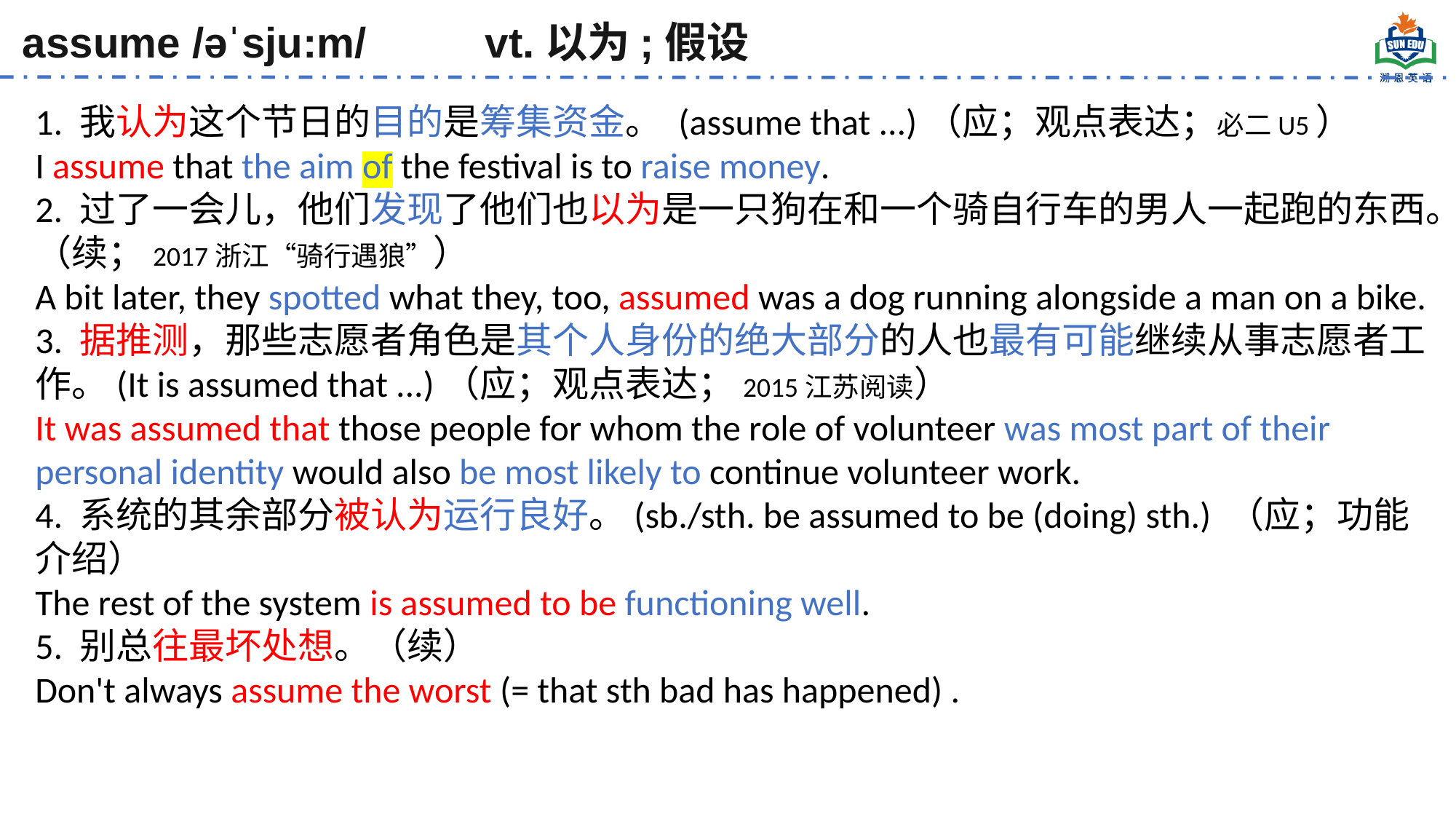

assume /əˈsju:m/          vt.以为;假设
1. 我认为这个节日的目的是筹集资金。 (assume that ...)（应；观点表达；必二U5）
I assume that the aim of the festival is to raise money.
2. 过了一会儿，他们发现了他们也以为是一只狗在和一个骑自行车的男人一起跑的东西。（续；2017浙江“骑行遇狼”）
A bit later, they spotted what they, too, assumed was a dog running alongside a man on a bike.
3. 据推测，那些志愿者角色是其个人身份的绝大部分的人也最有可能继续从事志愿者工作。(It is assumed that ...)（应；观点表达；2015江苏阅读）
It was assumed that those people for whom the role of volunteer was most part of their personal identity would also be most likely to continue volunteer work.
4. 系统的其余部分被认为运行良好。(sb./sth. be assumed to be (doing) sth.) （应；功能介绍）
The rest of the system is assumed to be functioning well.
5. 别总往最坏处想。（续）
Don't always assume the worst (= that sth bad has happened) .